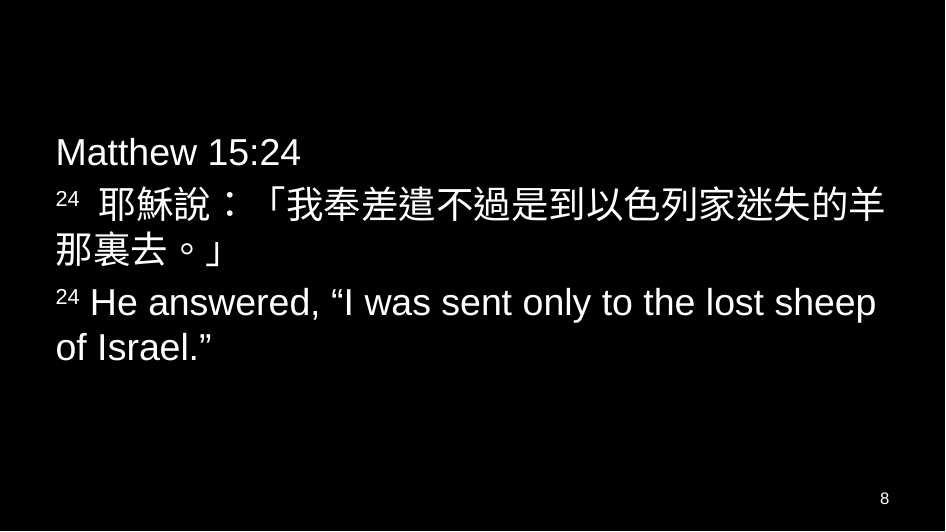

#
Matthew 15:24
24 耶穌說：「我奉差遣不過是到以色列家迷失的羊那裏去。」
24 He answered, “I was sent only to the lost sheep of Israel.”

8